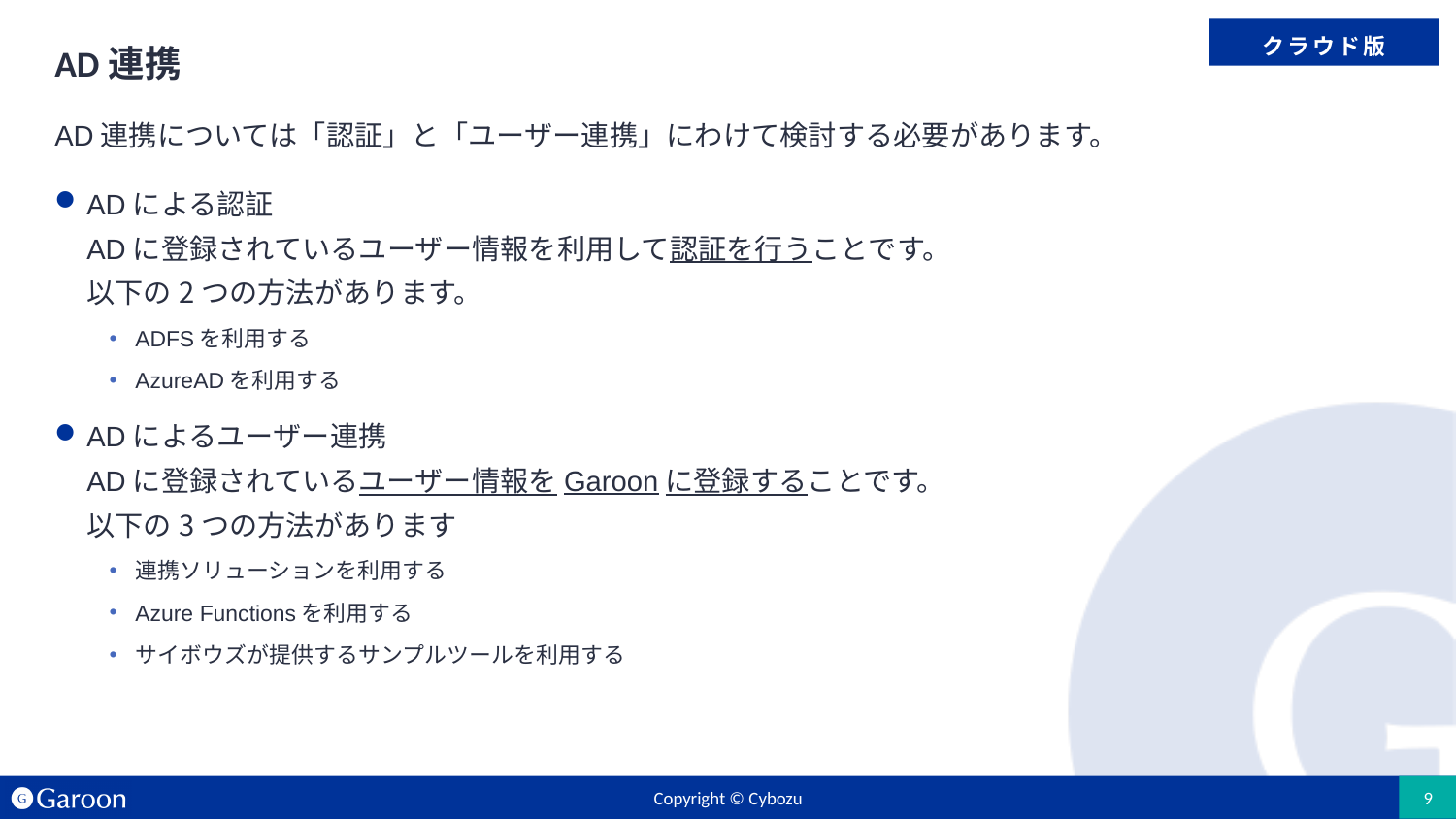

クラウド版
# AD連携
AD連携については「認証」と「ユーザー連携」にわけて検討する必要があります。
ADによる認証
ADに登録されているユーザー情報を利用して認証を行うことです。
以下の2つの方法があります。
ADFSを利用する
AzureADを利用する
ADによるユーザー連携
ADに登録されているユーザー情報をGaroonに登録することです。
以下の3つの方法があります
連携ソリューションを利用する
Azure Functionsを利用する
サイボウズが提供するサンプルツールを利用する